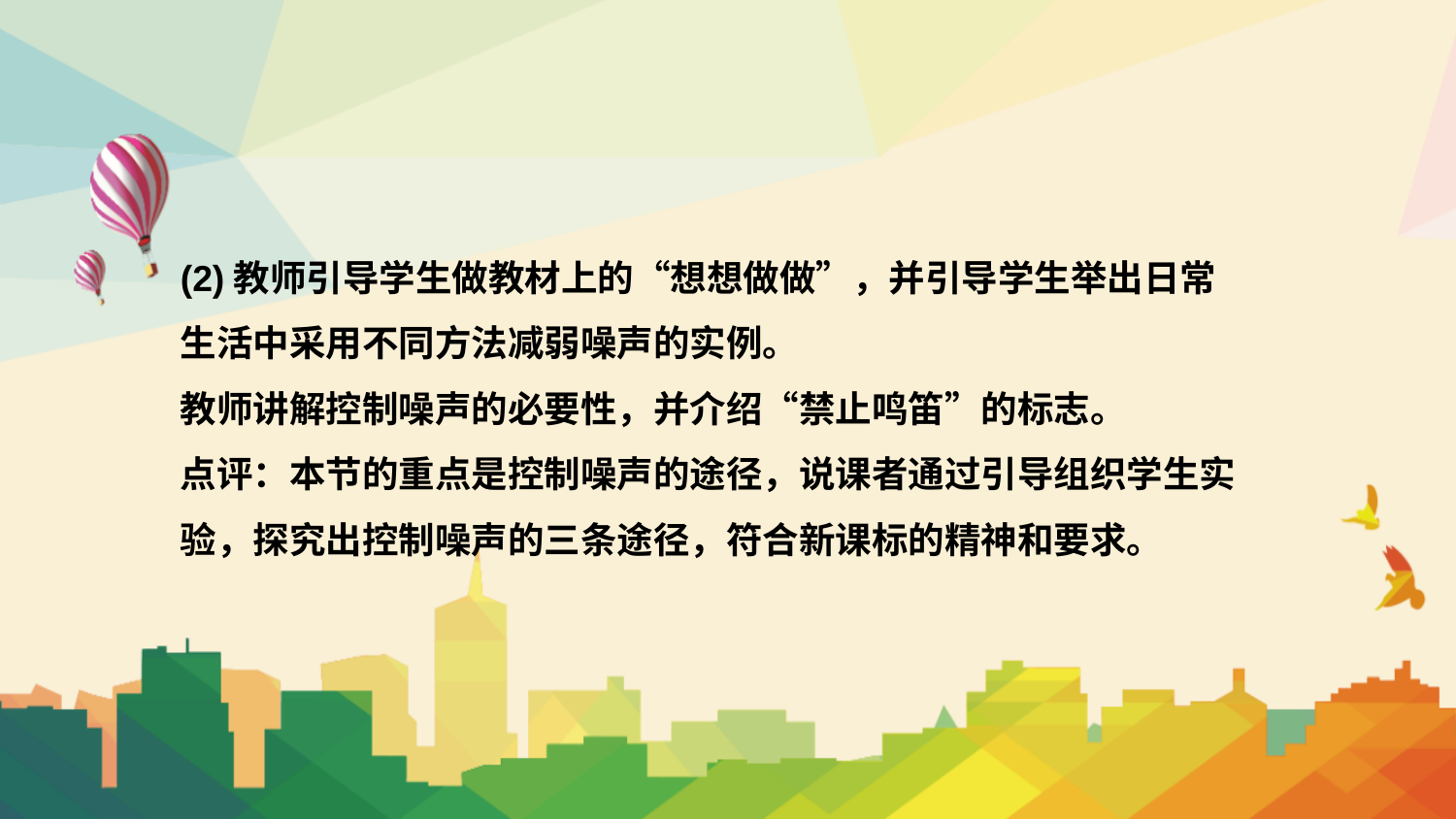

(2)教师引导学生做教材上的“想想做做”，并引导学生举出日常生活中采用不同方法减弱噪声的实例。
教师讲解控制噪声的必要性，并介绍“禁止鸣笛”的标志。
点评：本节的重点是控制噪声的途径，说课者通过引导组织学生实验，探究出控制噪声的三条途径，符合新课标的精神和要求。